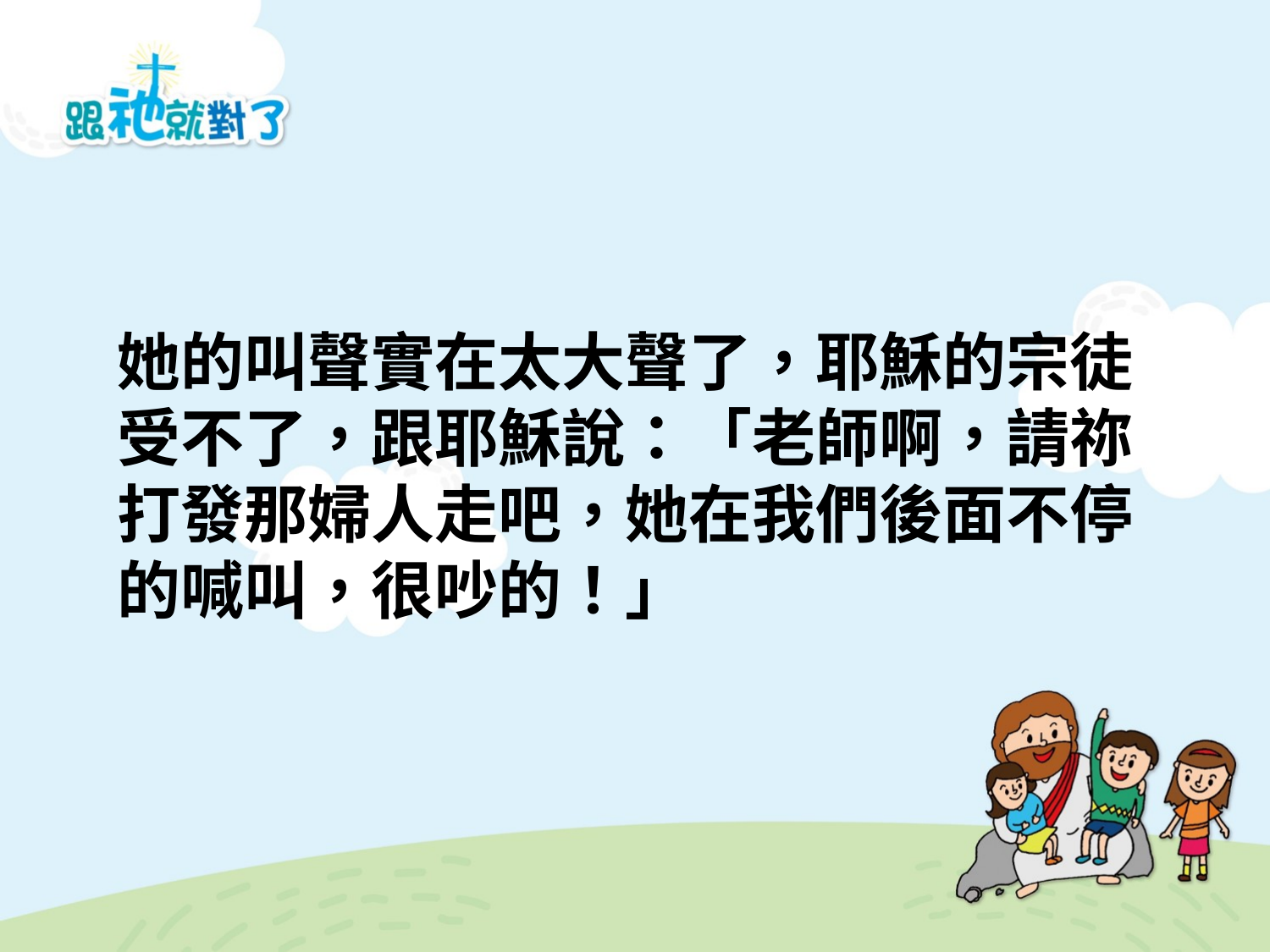

她的叫聲實在太大聲了，耶穌的宗徒受不了，跟耶穌說：「老師啊，請祢打發那婦人走吧，她在我們後面不停的喊叫，很吵的！」